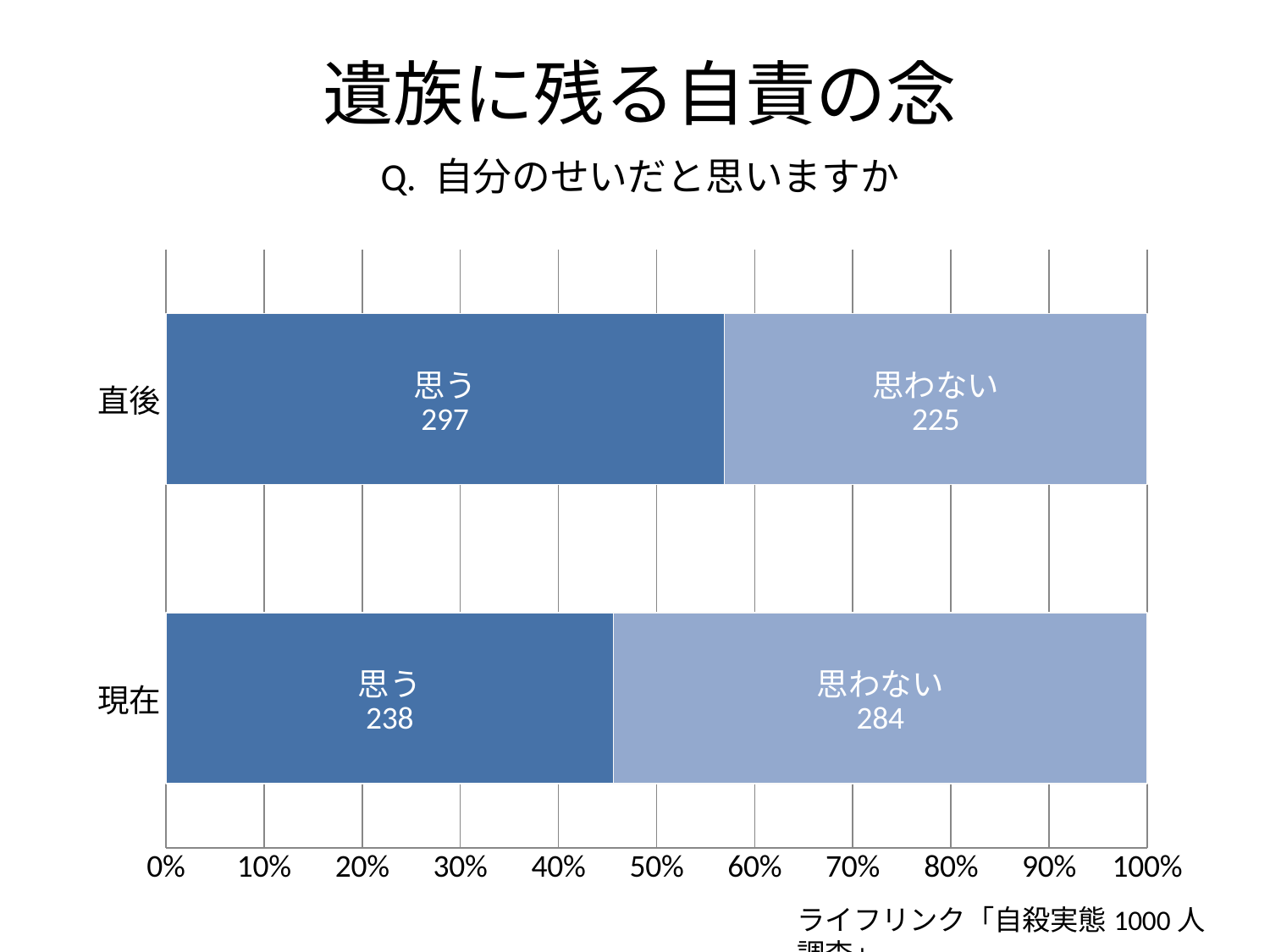

遺族に残る自責の念
Q. 自分のせいだと思いますか

### Chart

| Category | 思う | 思わない |
|---|---|---|
| 現在 | 238.0 | 284.0 |
| 直後 | 297.0 | 225.0 |
ライフリンク「自殺実態1000人調査」